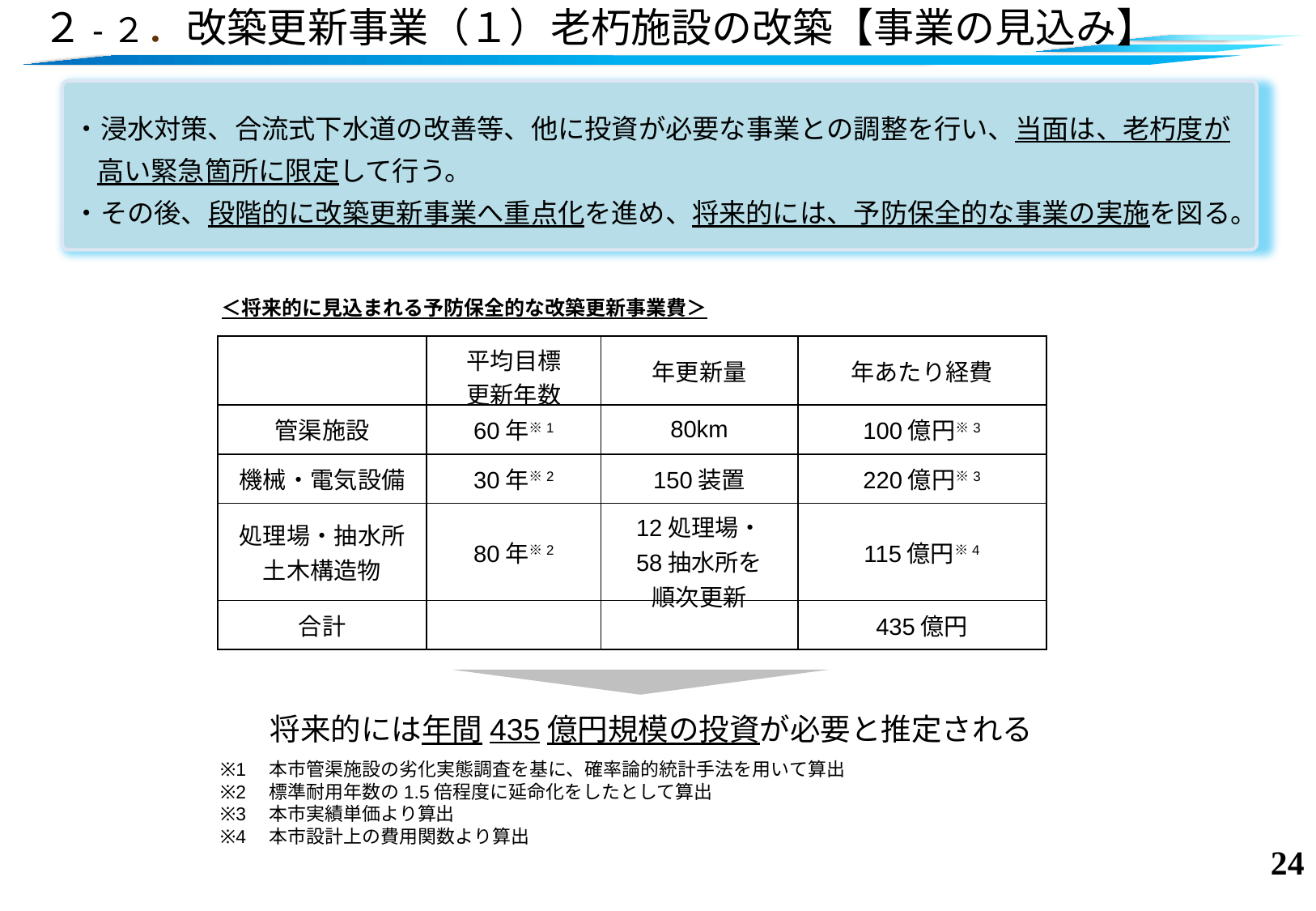

# ２-２．改築更新事業（１）老朽施設の改築【事業の見込み】
・浸水対策、合流式下水道の改善等、他に投資が必要な事業との調整を行い、当面は、老朽度が高い緊急箇所に限定して行う。
・その後、段階的に改築更新事業へ重点化を進め、将来的には、予防保全的な事業の実施を図る。
＜将来的に見込まれる予防保全的な改築更新事業費＞
|  | 平均目標 更新年数 | 年更新量 | 年あたり経費 |
| --- | --- | --- | --- |
| 管渠施設 | 60年※1 | 80km | 100億円※3 |
| 機械・電気設備 | 30年※2 | 150装置 | 220億円※3 |
| 処理場・抽水所土木構造物 | 80年※2 | 12処理場・ 58抽水所を 順次更新 | 115億円※4 |
| 合計 |  |  | 435億円 |

将来的には年間435億円規模の投資が必要と推定される
※1　本市管渠施設の劣化実態調査を基に、確率論的統計手法を用いて算出
※2　標準耐用年数の1.5倍程度に延命化をしたとして算出
※3　本市実績単価より算出
※4　本市設計上の費用関数より算出
24